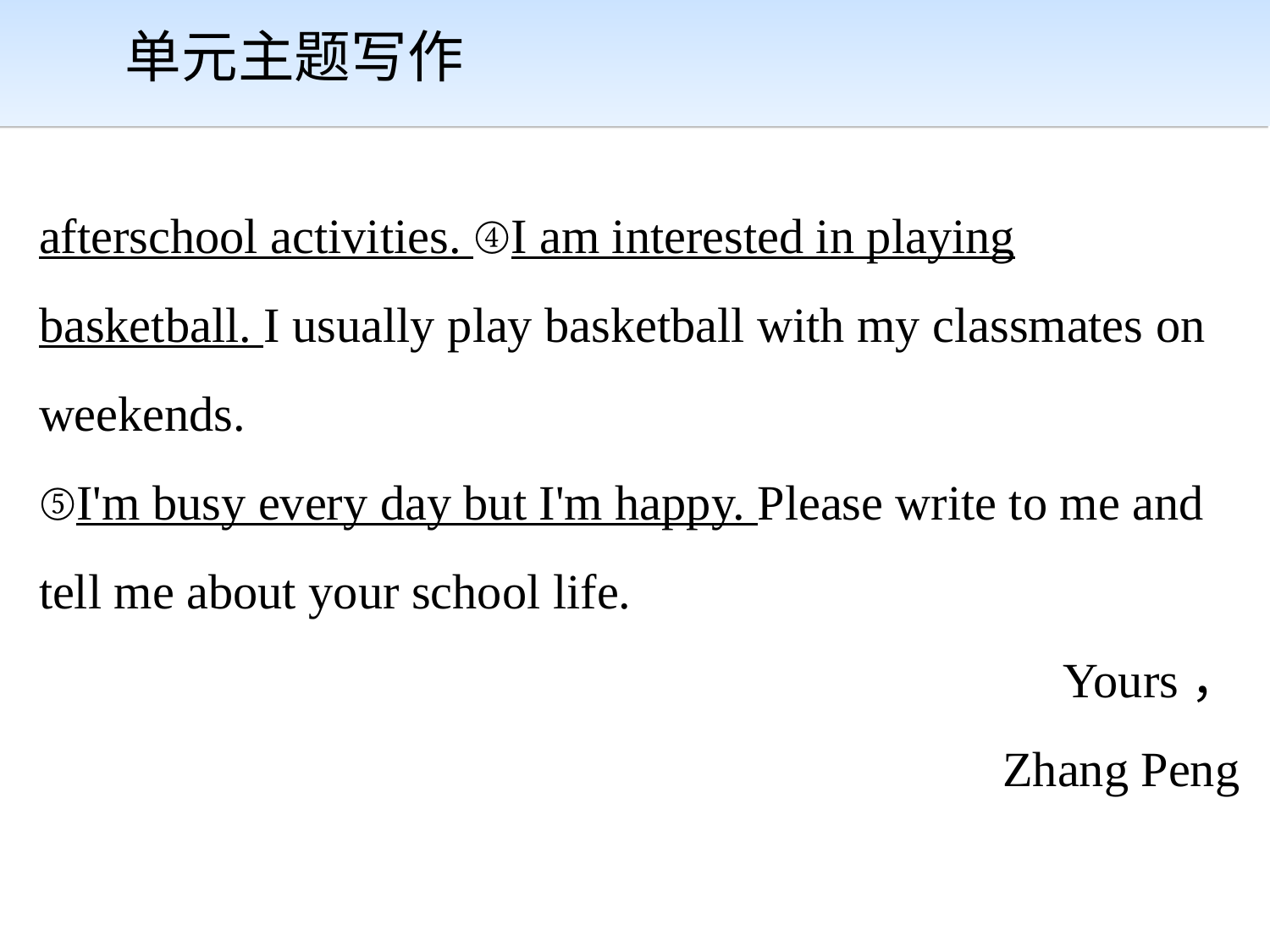

单元主题写作
after­school activities. ④I am interested in playing basketball. I usually play basketball with my classmates on weekends.
⑤I'm busy every day but I'm happy. Please write to me and tell me about your school life.
Yours，
Zhang Peng